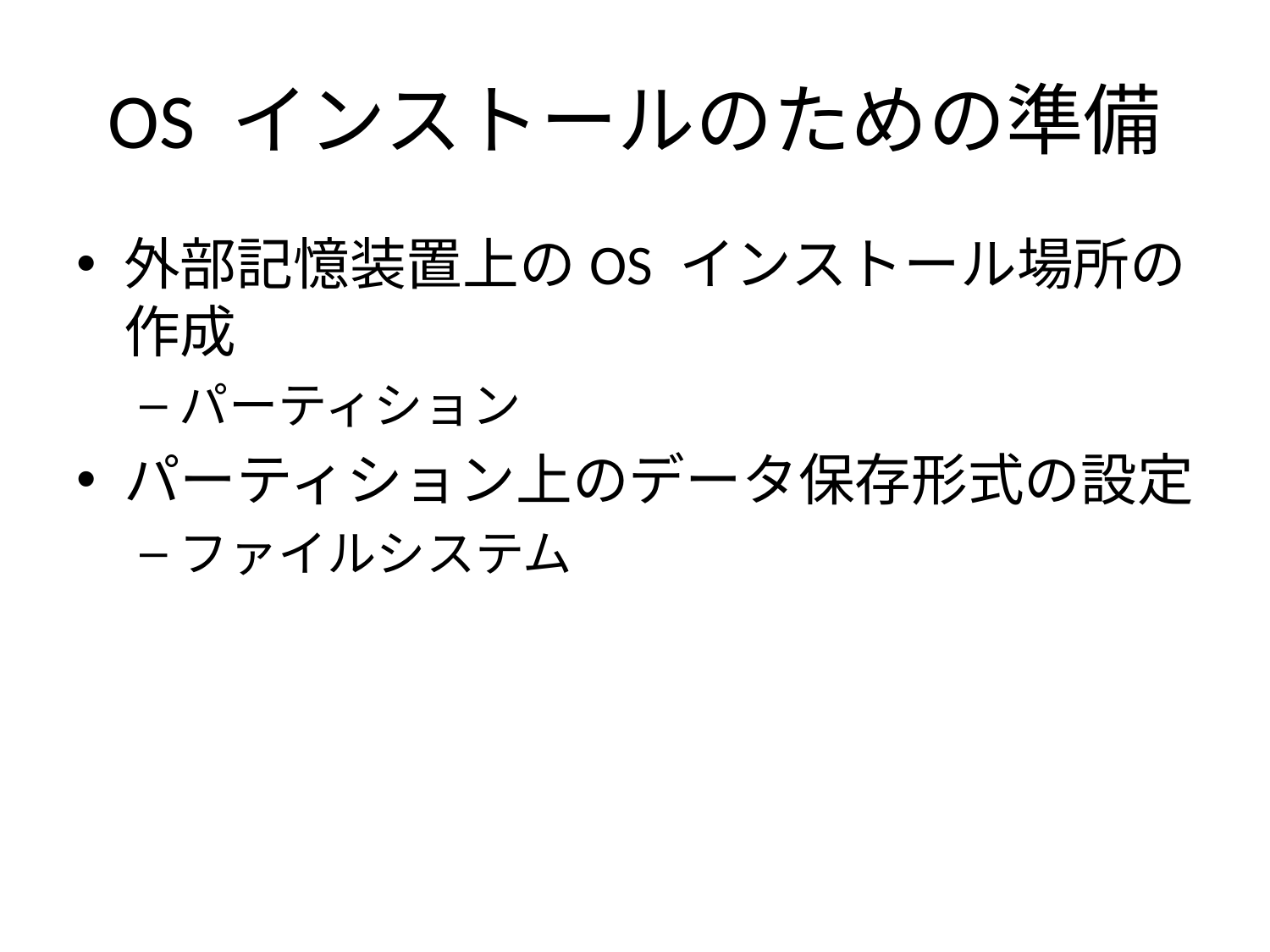

# OS インストールのための準備
外部記憶装置上のOS インストール場所の作成
パーティション
パーティション上のデータ保存形式の設定
ファイルシステム